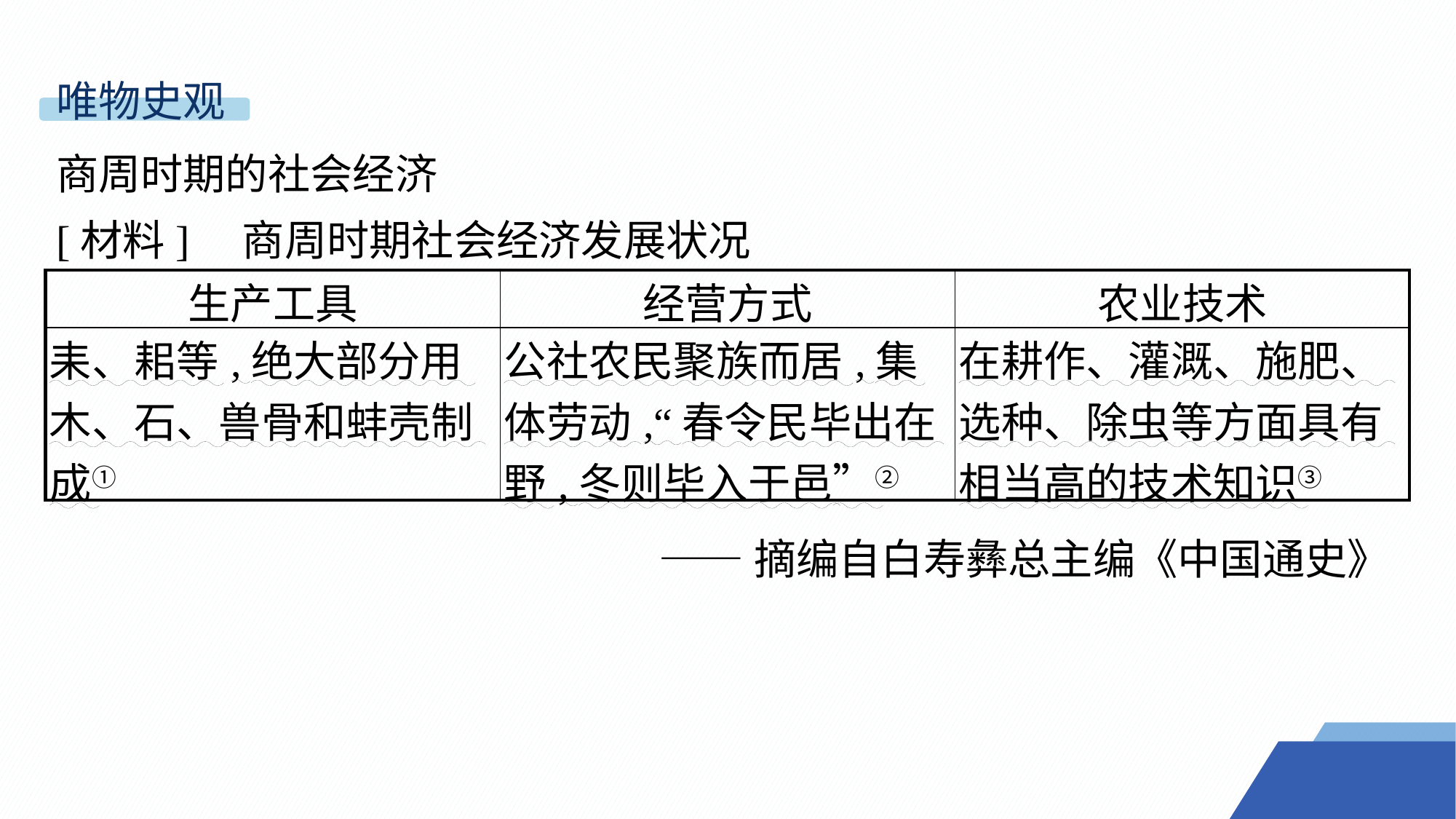

唯物史观

商周时期的社会经济
[材料]　商周时期社会经济发展状况
| 生产工具 | 经营方式 | 农业技术 |
| --- | --- | --- |
| 耒、耜等,绝大部分用木、石、兽骨和蚌壳制成① | 公社农民聚族而居,集体劳动,“春令民毕出在野,冬则毕入于邑”② | 在耕作、灌溉、施肥、选种、除虫等方面具有相当高的技术知识③ |
——摘编自白寿彝总主编《中国通史》